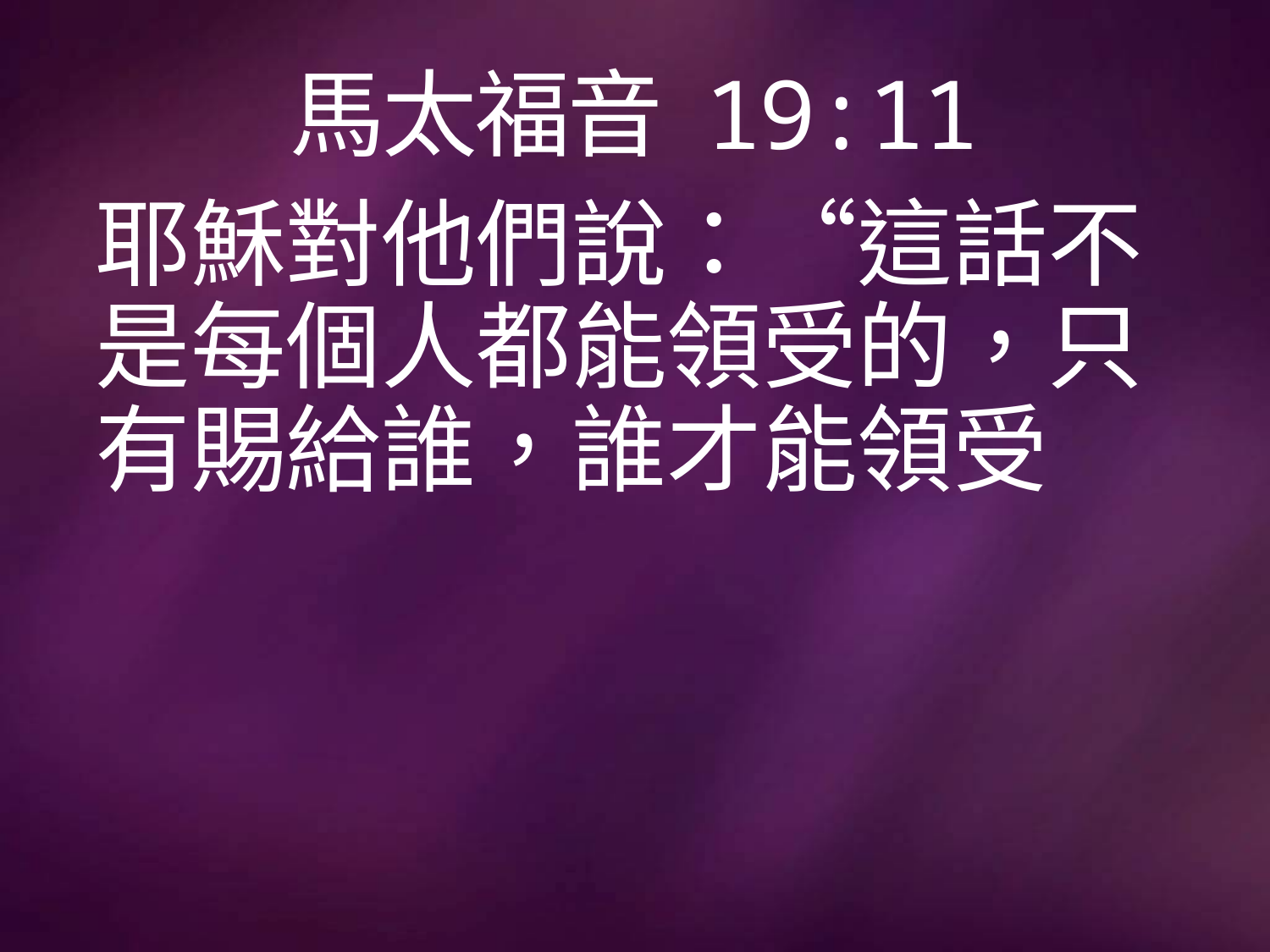

# 馬太福音 19:11
耶穌對他們說：“這話不是每個人都能領受的，只有賜給誰，誰才能領受